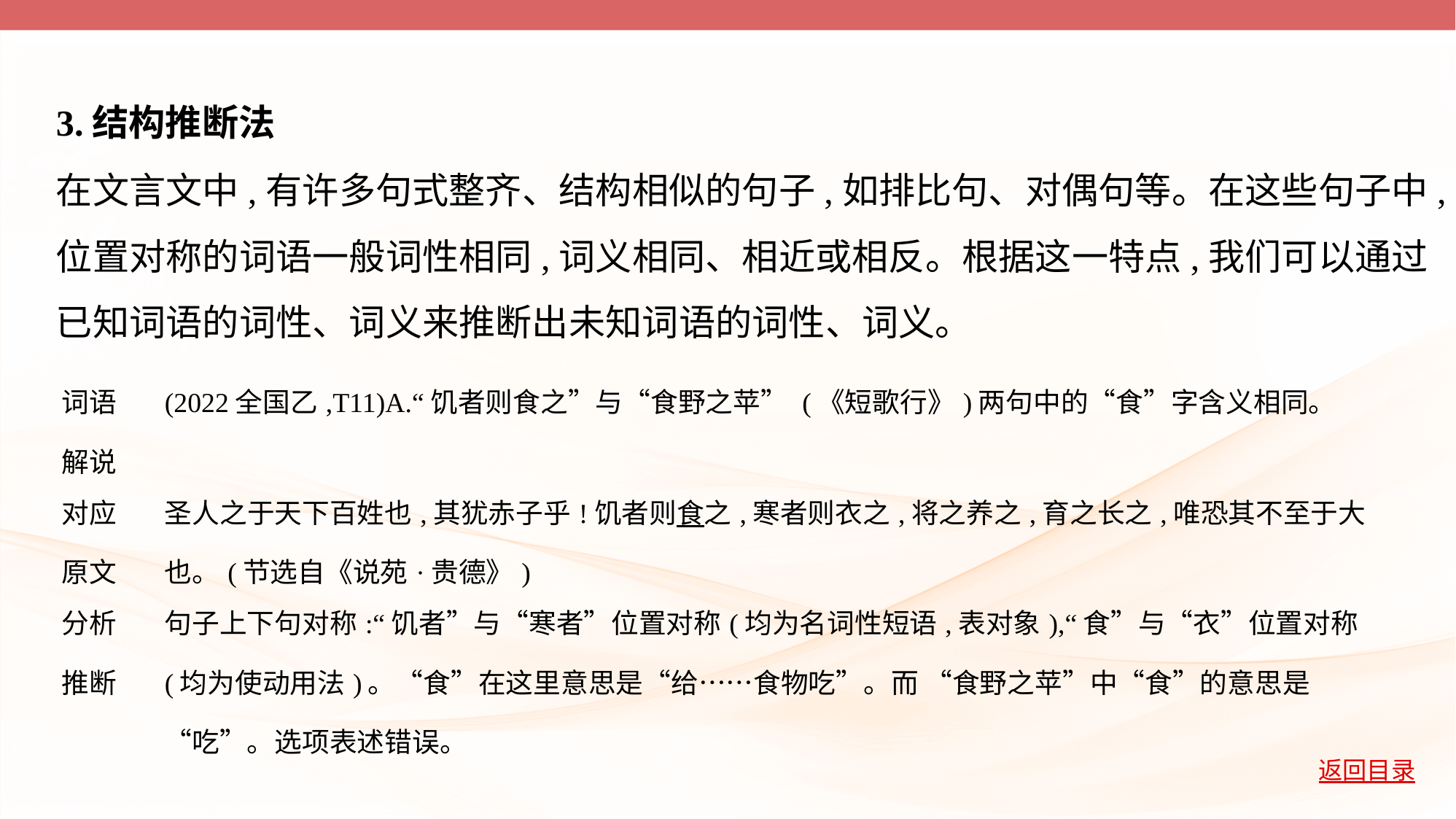

3.结构推断法
在文言文中,有许多句式整齐、结构相似的句子,如排比句、对偶句等。在这些句子中,
位置对称的词语一般词性相同,词义相同、相近或相反。根据这一特点,我们可以通过
已知词语的词性、词义来推断出未知词语的词性、词义。
| 词语 解说 | (2022全国乙,T11)A.“饥者则食之”与“食野之苹” (《短歌行》)两句中的“食”字含义相同。 |
| --- | --- |
| 对应 原文 | 圣人之于天下百姓也,其犹赤子乎!饥者则食之,寒者则衣之,将之养之,育之长之,唯恐其不至于大也。(节选自《说苑·贵德》) |
| 分析 推断 | 句子上下句对称:“饥者”与“寒者”位置对称(均为名词性短语,表对象),“食”与“衣”位置对称(均为使动用法)。“食”在这里意思是“给……食物吃”。而 “食野之苹”中“食”的意思是“吃”。选项表述错误。 |